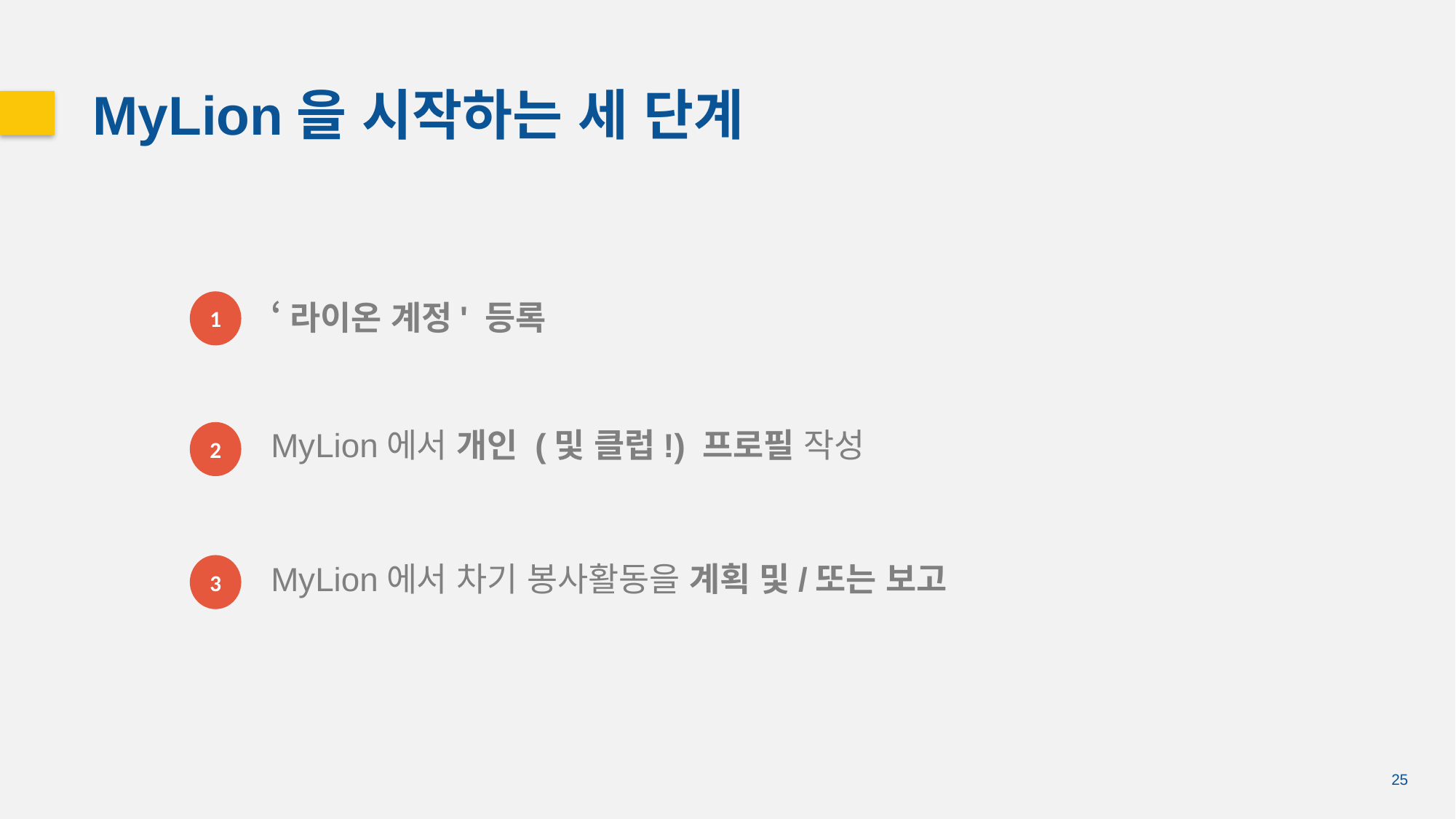

MyLion을 시작하는 세 단계
1
‘라이온 계정' 등록
MyLion에서 개인 (및 클럽!) 프로필 작성
2
MyLion에서 차기 봉사활동을 계획 및/또는 보고
3